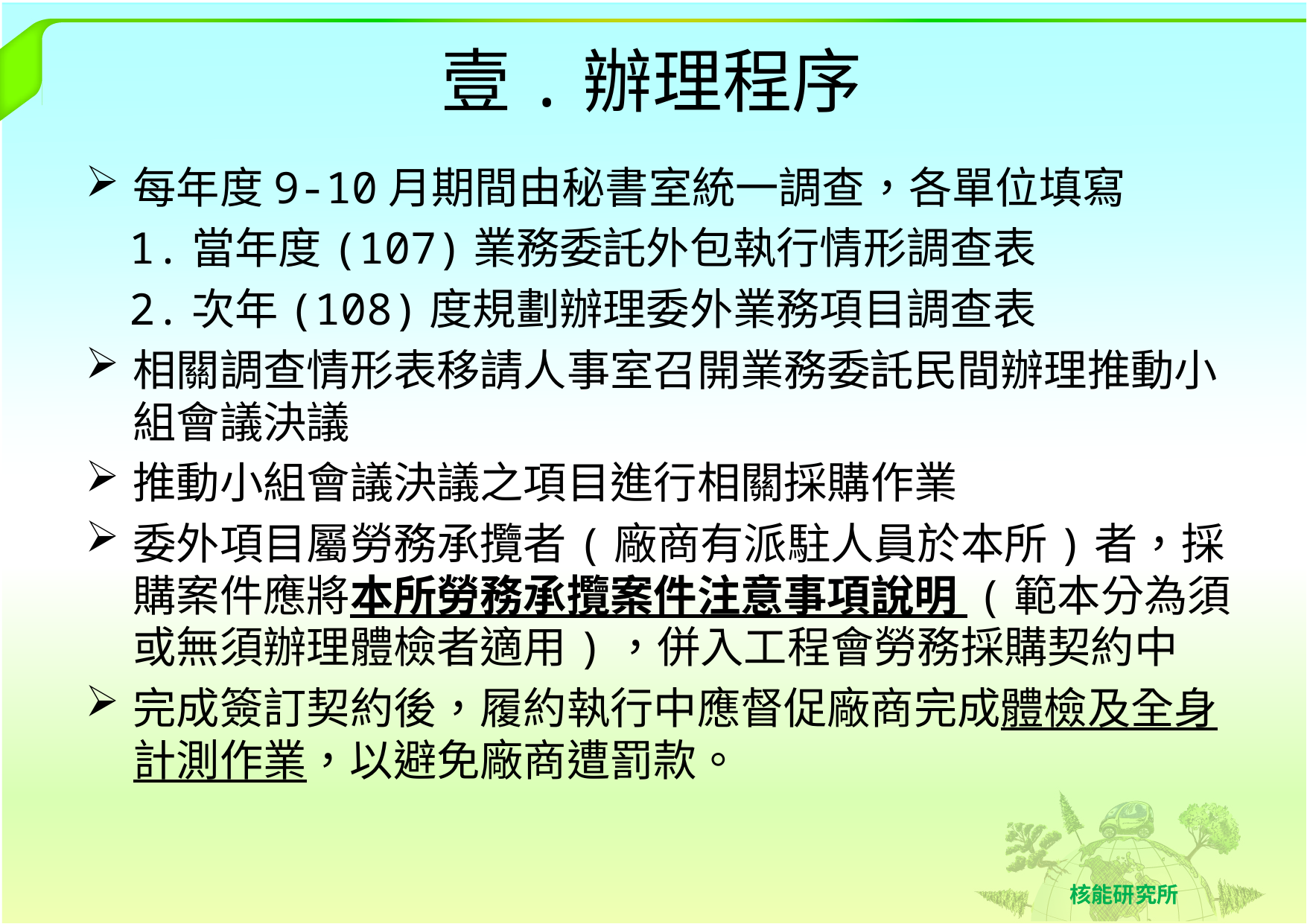

# 壹.辦理程序
每年度9-10月期間由秘書室統一調查，各單位填寫
1.當年度(107)業務委託外包執行情形調查表
2.次年(108)度規劃辦理委外業務項目調查表
相關調查情形表移請人事室召開業務委託民間辦理推動小組會議決議
推動小組會議決議之項目進行相關採購作業
委外項目屬勞務承攬者(廠商有派駐人員於本所)者，採購案件應將本所勞務承攬案件注意事項說明 (範本分為須或無須辦理體檢者適用)，併入工程會勞務採購契約中
完成簽訂契約後，履約執行中應督促廠商完成體檢及全身計測作業，以避免廠商遭罰款。